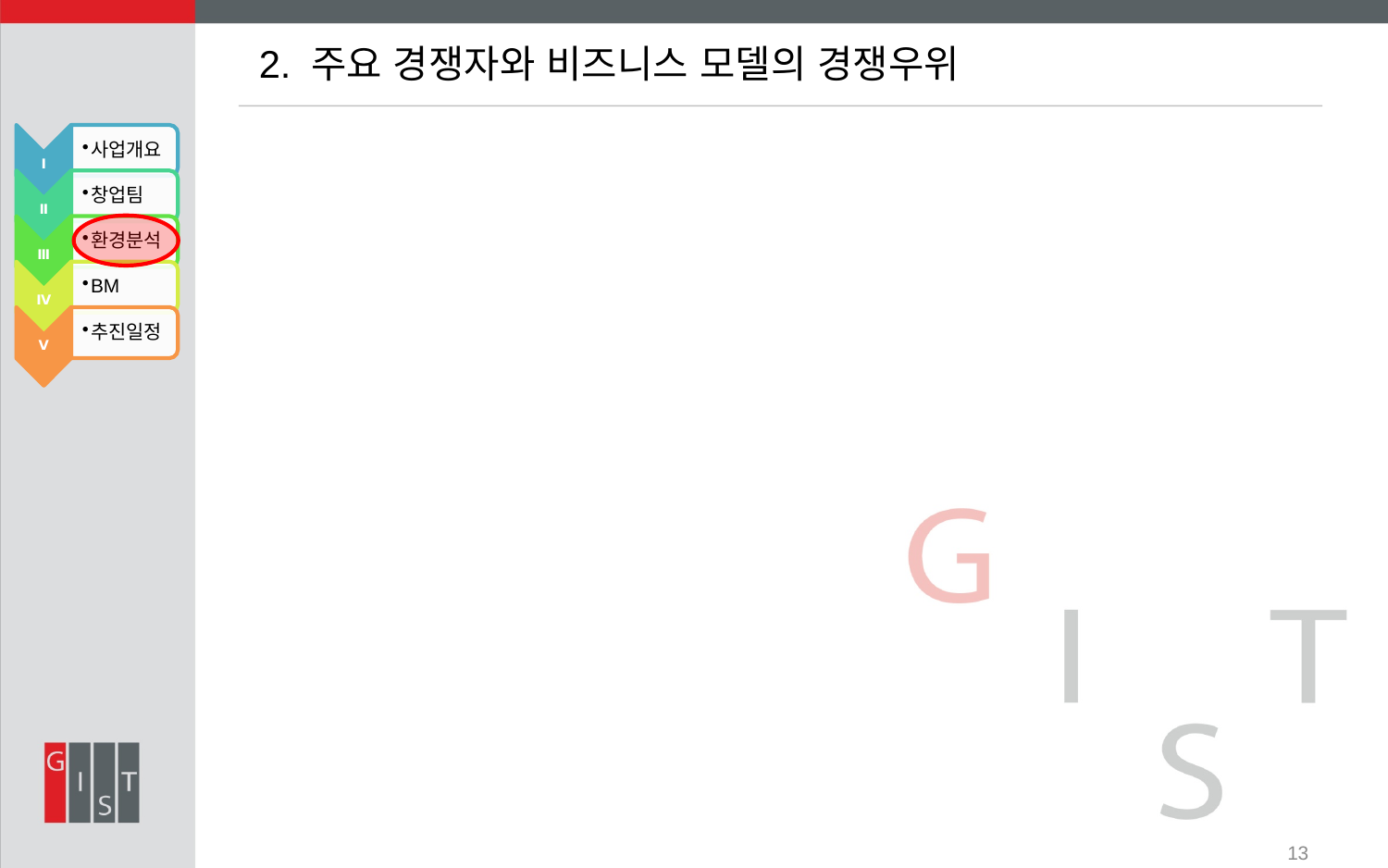

2. 주요 경쟁자와 비즈니스 모델의 경쟁우위

Ⅰ
사업개요
Ⅱ
창업팀
Ⅲ
환경분석
Ⅳ
BM
Ⅴ
추진일정

13